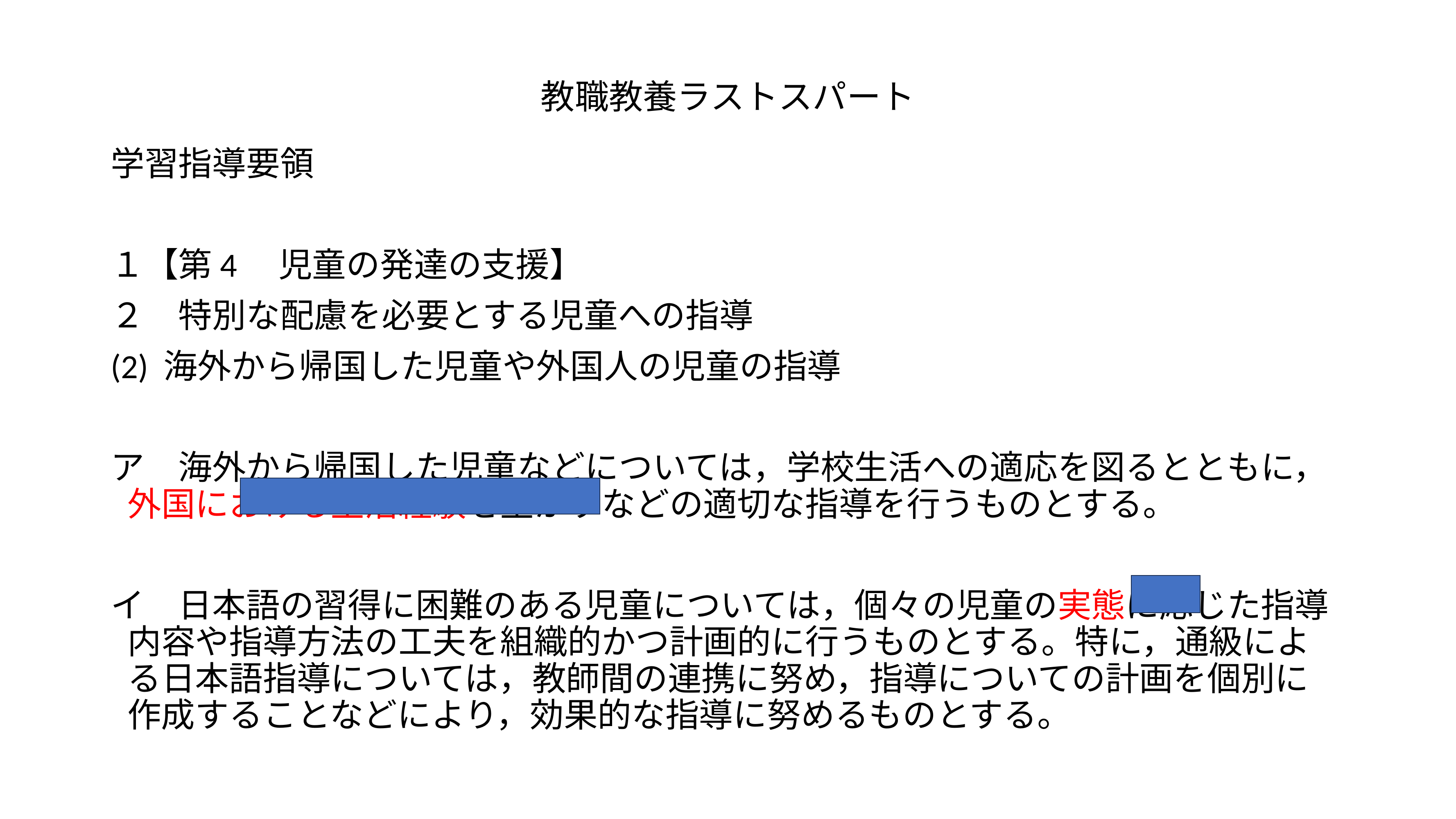

# 教職教養ラストスパート
学習指導要領

１【第4　児童の発達の支援】
２　特別な配慮を必要とする児童への指導
(2) 海外から帰国した児童や外国人の児童の指導

ア　海外から帰国した児童などについては，学校生活への適応を図るとともに，外国における生活経験を生かすなどの適切な指導を行うものとする。

イ　日本語の習得に困難のある児童については，個々の児童の実態に応じた指導内容や指導方法の工夫を組織的かつ計画的に行うものとする。特に，通級による日本語指導については，教師間の連携に努め，指導についての計画を個別に作成することなどにより，効果的な指導に努めるものとする。